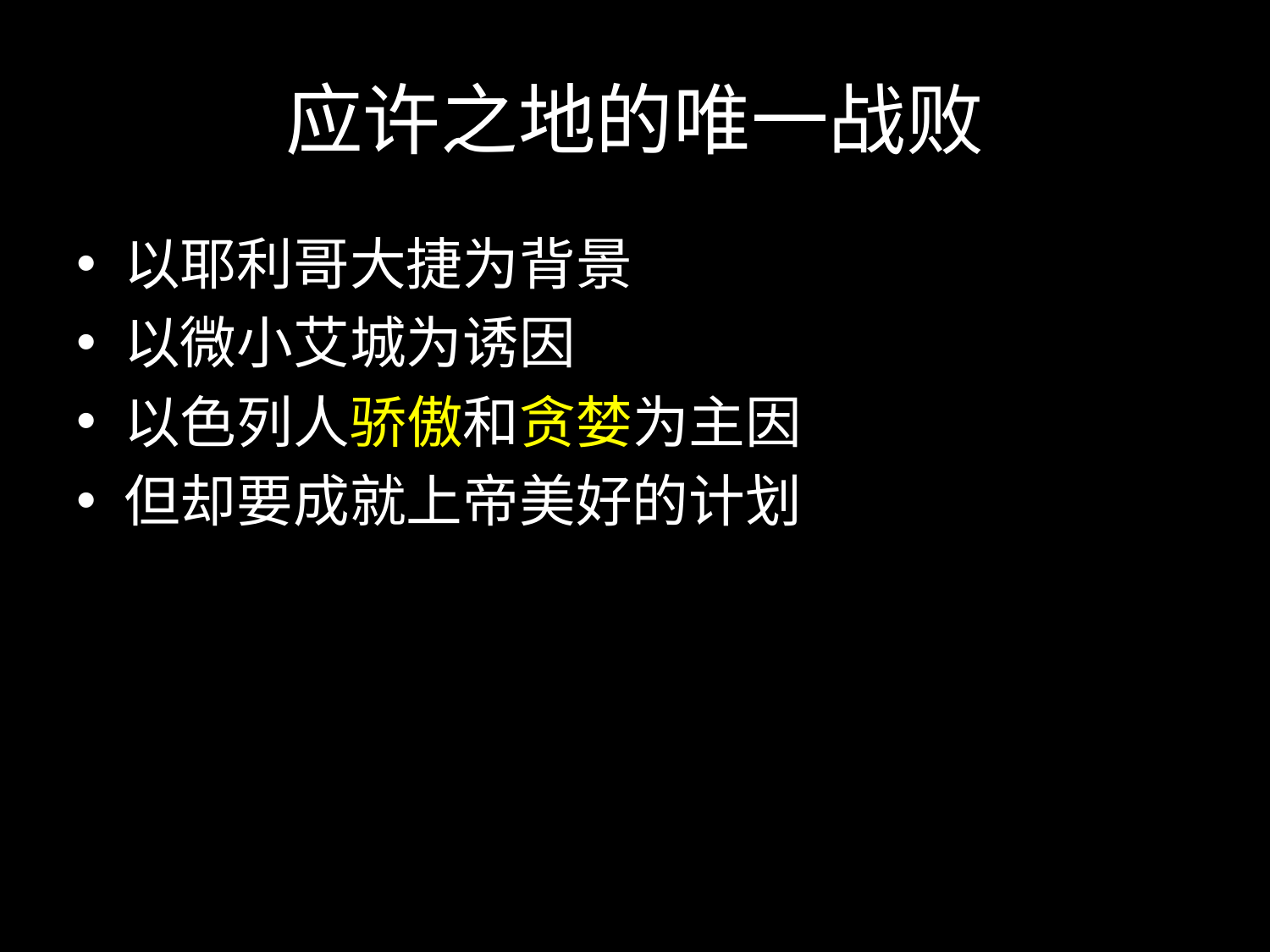

# 应许之地的唯一战败
以耶利哥大捷为背景
以微小艾城为诱因
以色列人骄傲和贪婪为主因
但却要成就上帝美好的计划